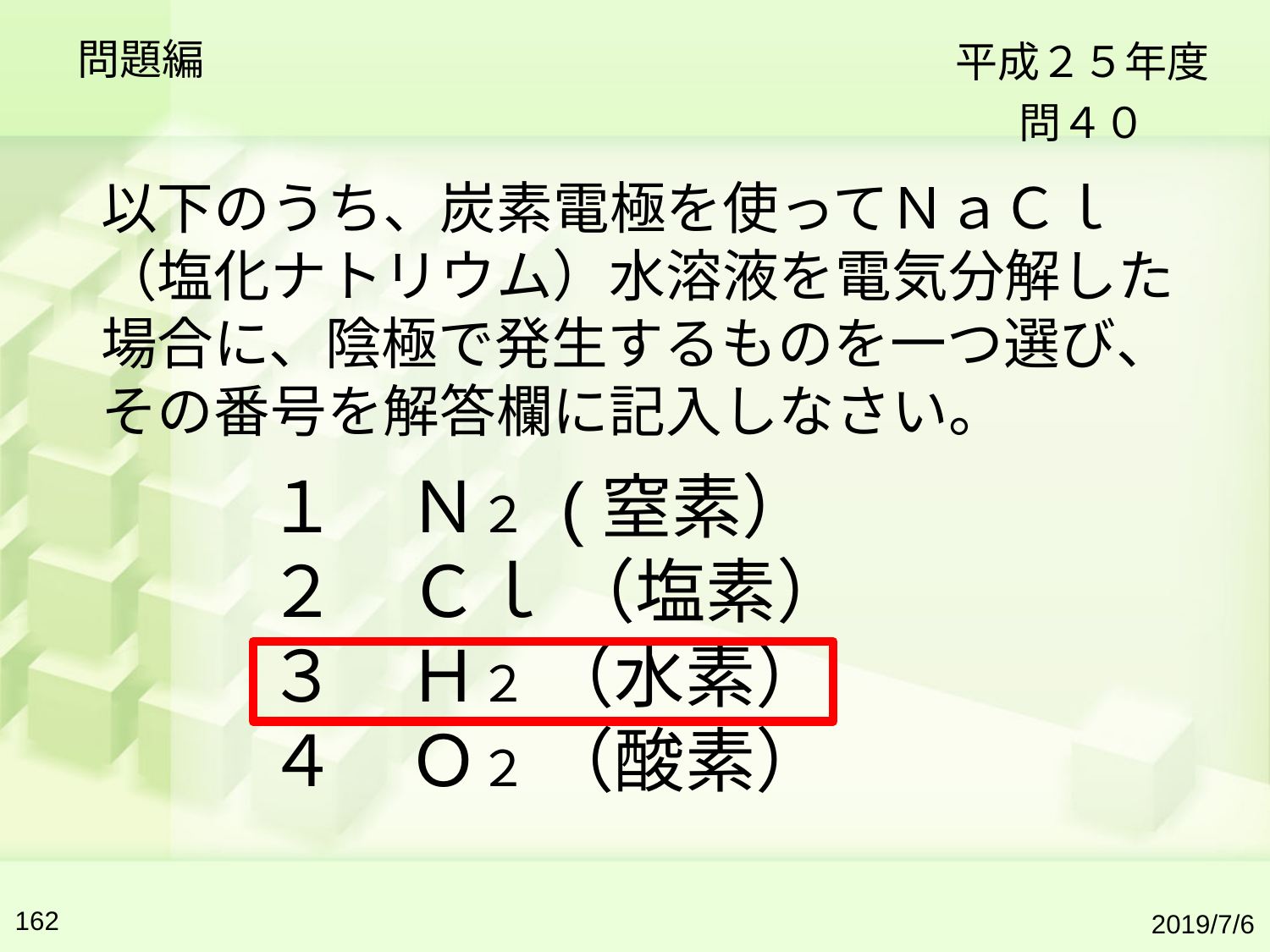

問題編
平成２５年度
問４０
以下のうち、炭素電極を使ってＮａＣｌ（塩化ナトリウム）水溶液を電気分解した場合に、陰極で発生するものを一つ選び、その番号を解答欄に記入しなさい。
１　Ｎ２ (窒素）
２　Ｃｌ （塩素）
３　Ｈ２ （水素）
４　Ｏ２ （酸素）

162
2019/7/6